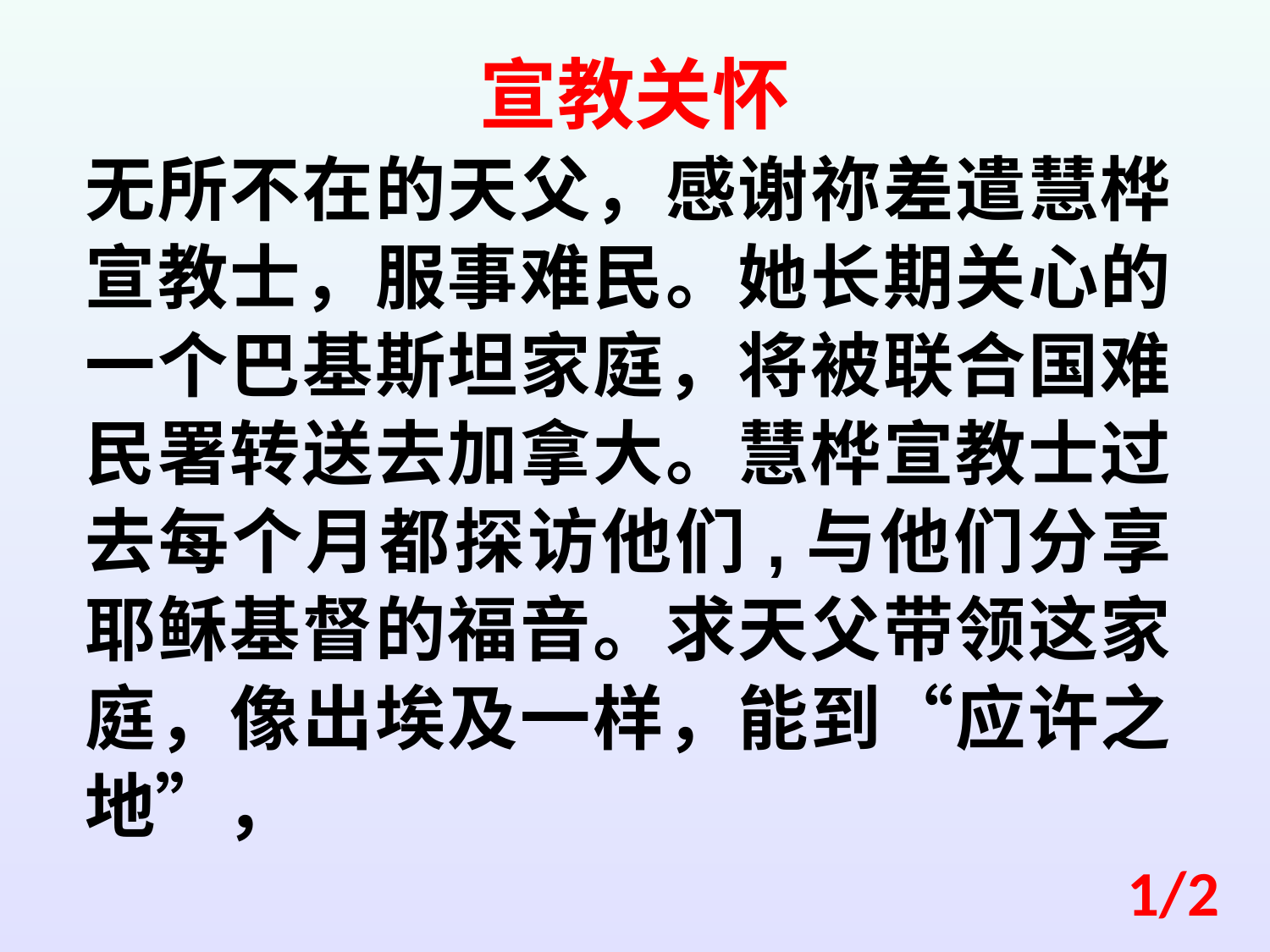

宣教关怀
无所不在的天父，感谢祢差遣慧桦宣教士，服事难民。她长期关心的一个巴基斯坦家庭，将被联合国难民署转送去加拿大。慧桦宣教士过去每个月都探访他们,与他们分享耶稣基督的福音。求天父带领这家庭，像出埃及一样，能到“应许之地”，
1/2